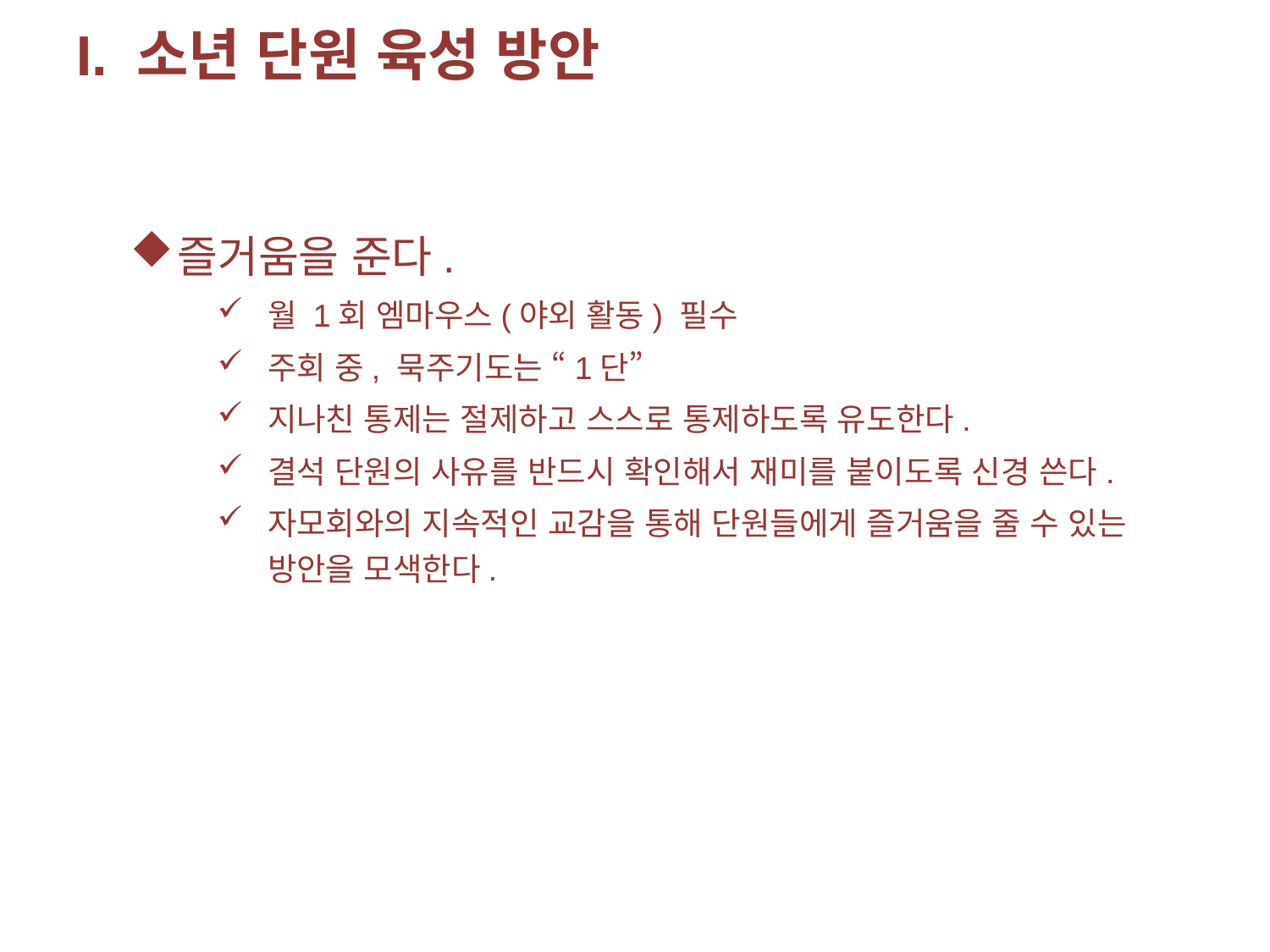

I. 소년 단원 육성 방안
즐거움을 준다.
월 1회 엠마우스(야외 활동) 필수
주회 중, 묵주기도는 “1단”
지나친 통제는 절제하고 스스로 통제하도록 유도한다.
결석 단원의 사유를 반드시 확인해서 재미를 붙이도록 신경 쓴다.
자모회와의 지속적인 교감을 통해 단원들에게 즐거움을 줄 수 있는 방안을 모색한다.